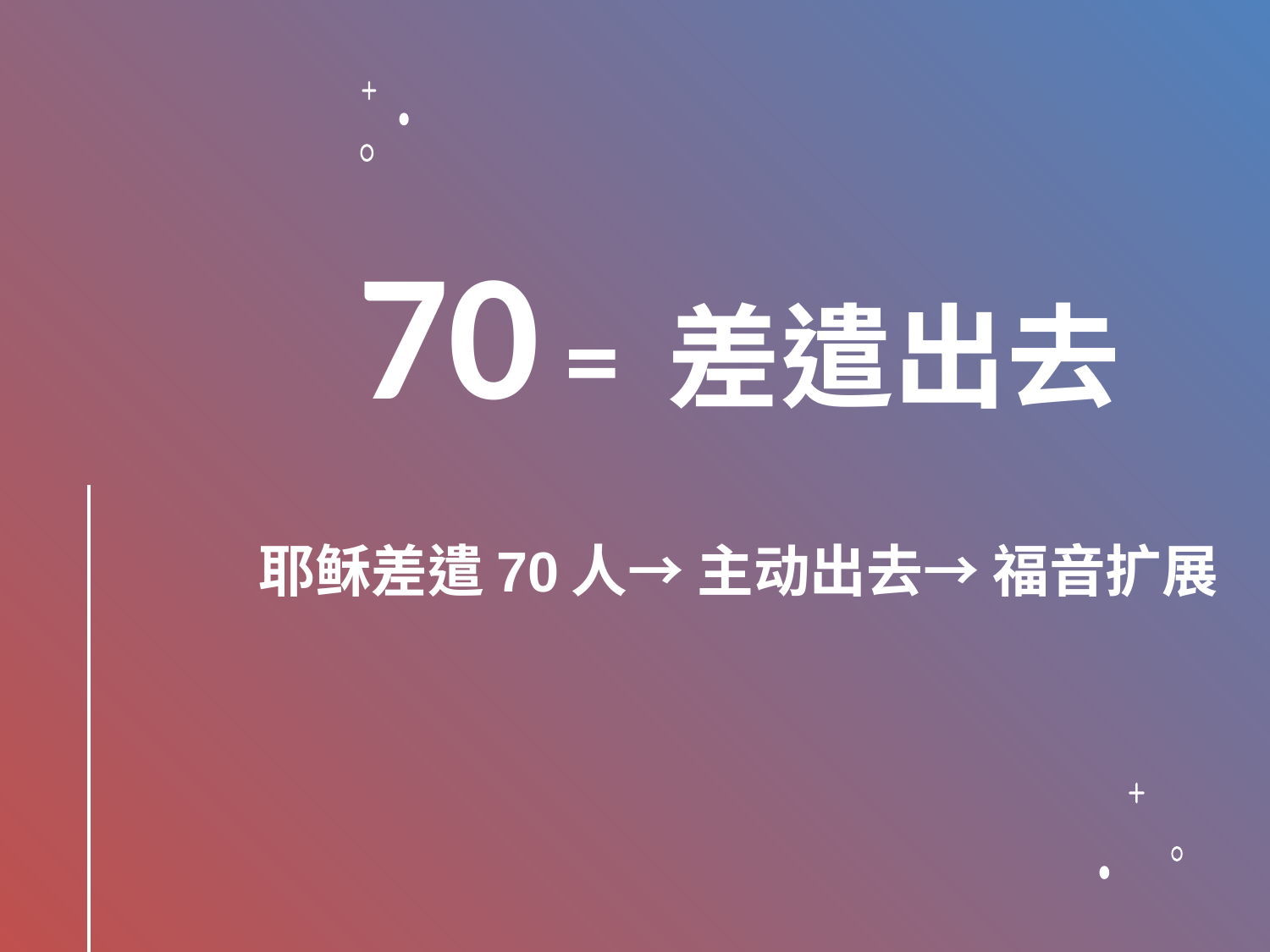

# 70 = 差遣出去 耶稣差遣70人→ 主动出去→ 福音扩展